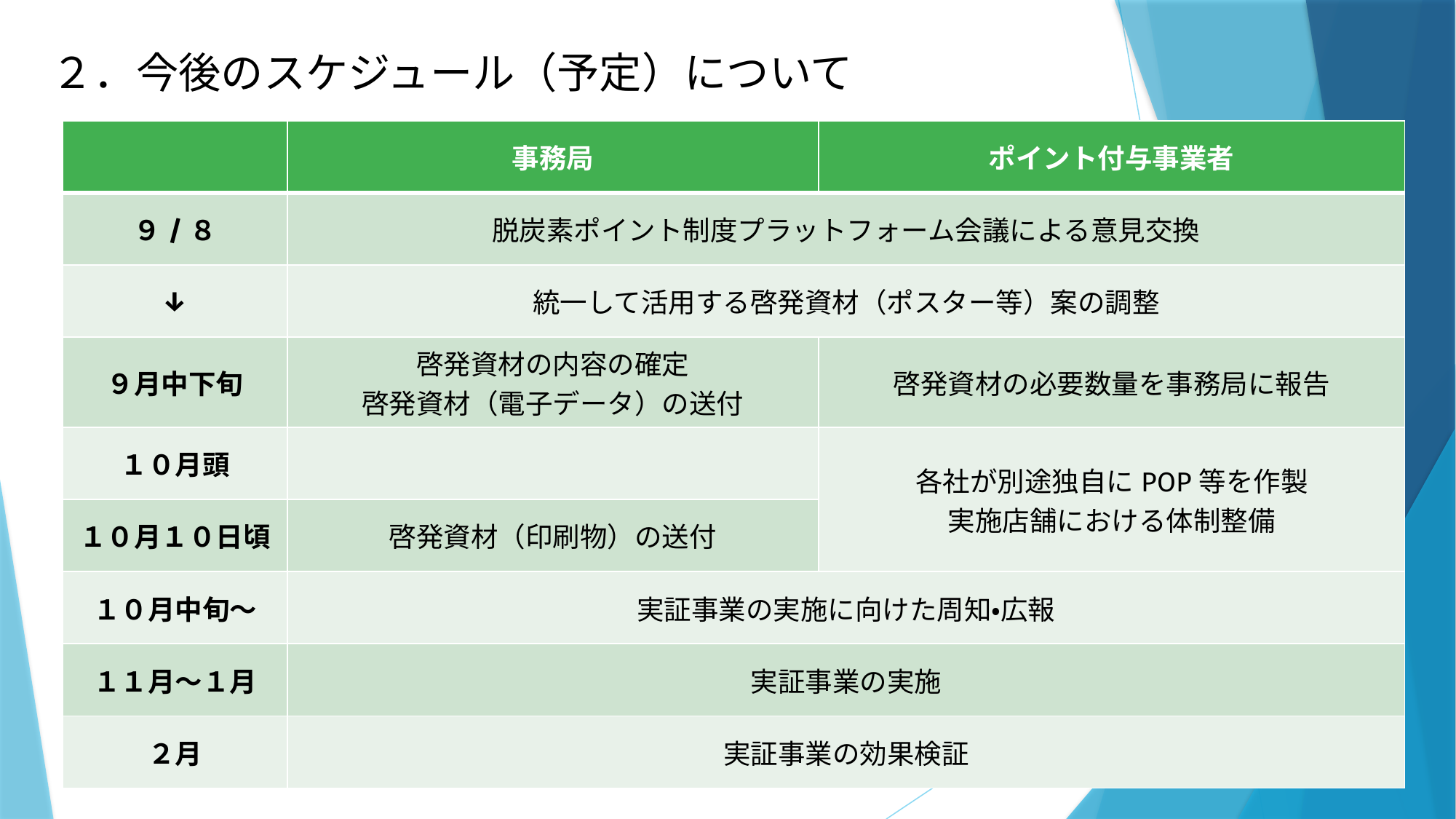

# ２．今後のスケジュール（予定）について
|  | 事務局 | ポイント付与事業者 |
| --- | --- | --- |
| ９/８ | 脱炭素ポイント制度プラットフォーム会議による意見交換 |  |
| ↓ | 統一して活用する啓発資材（ポスター等）案の調整 |  |
| ９月中下旬 | 啓発資材の内容の確定 啓発資材（電子データ）の送付 | 啓発資材の必要数量を事務局に報告 |
| １０月頭 |  | 各社が別途独自にPOP等を作製 実施店舗における体制整備 |
| １０月１０日頃 | 啓発資材（印刷物）の送付 |  |
| １０月中旬～ | 実証事業の実施に向けた周知・広報 |  |
| １１月～１月 | 実証事業の実施 |  |
| ２月 | 実証事業の効果検証 |  |